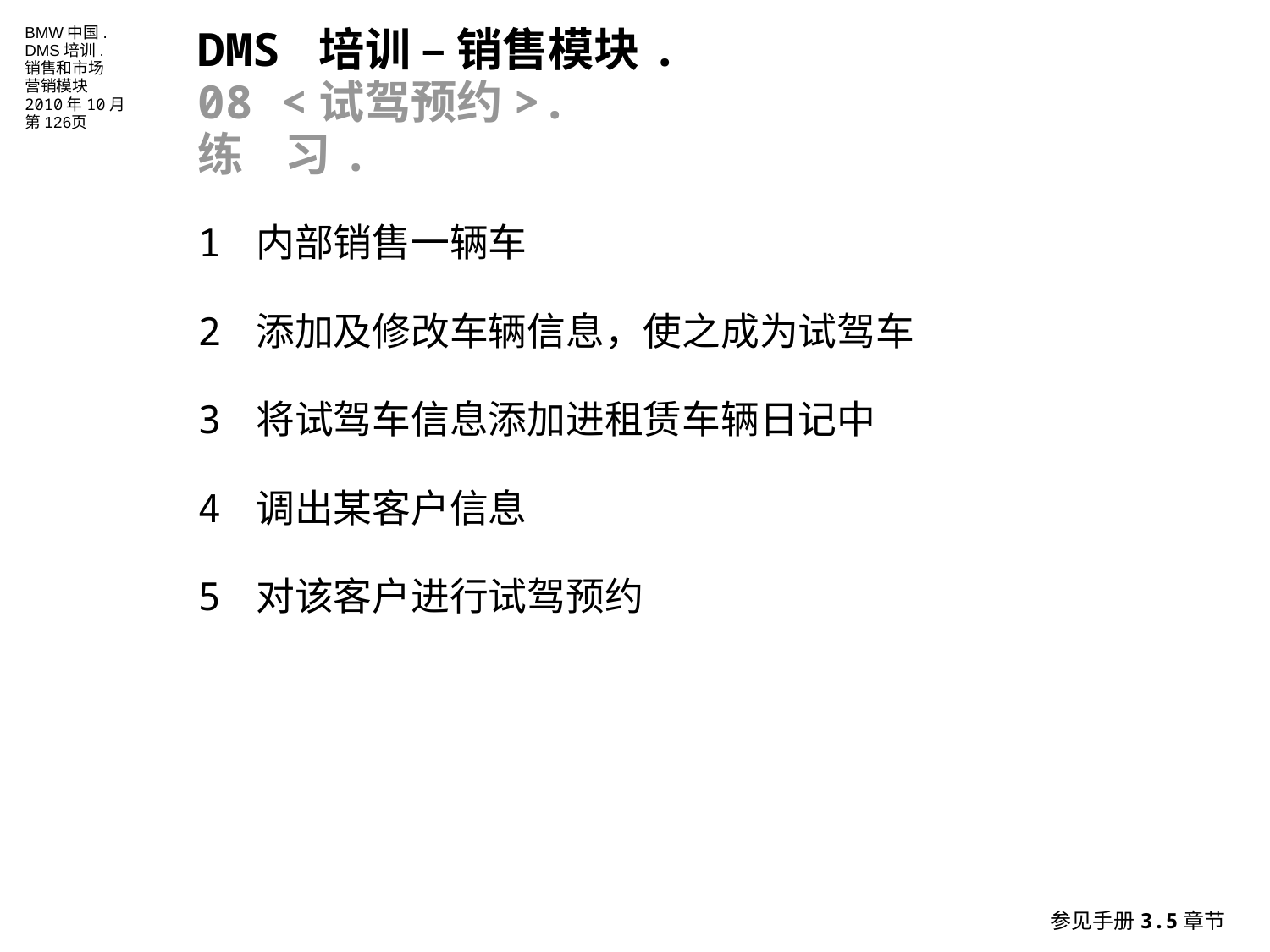

DMS 培训 – 销售模块.
08 <试驾预约>.
练    习.
1	内部销售一辆车

2	添加及修改车辆信息，使之成为试驾车

3	将试驾车信息添加进租赁车辆日记中

4	调出某客户信息

5	对该客户进行试驾预约

参见手册3.5章节